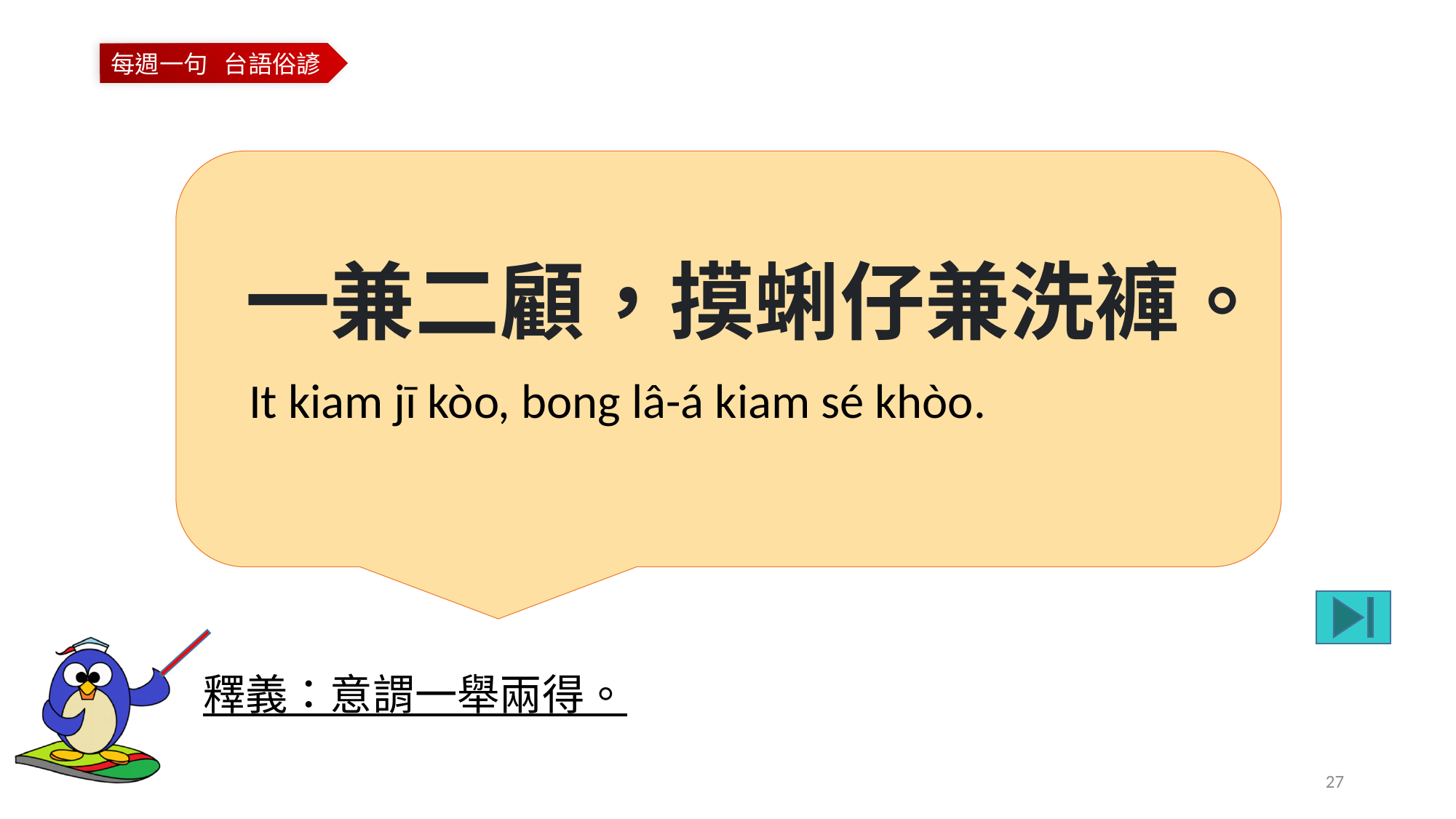

一兼二顧，摸蜊仔兼洗褲。
It kiam jī kòo, bong lâ-á kiam sé khòo.

釋義：意謂一舉兩得。
27